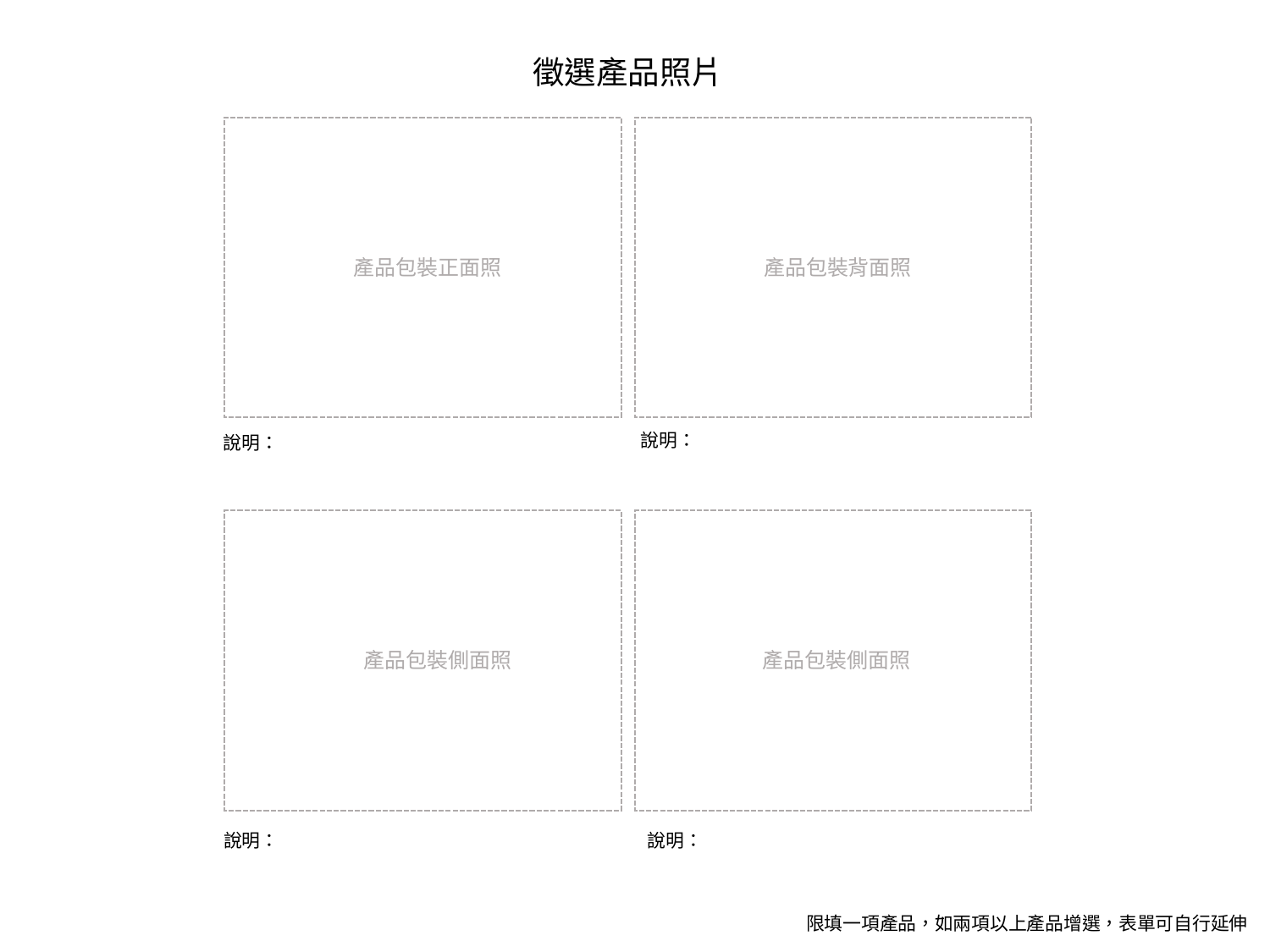

徵選產品照片

產品包裝背面照
產品包裝正面照
說明：
說明：

產品包裝側面照
產品包裝側面照
說明：
說明：
限填一項產品，如兩項以上產品增選，表單可自行延伸